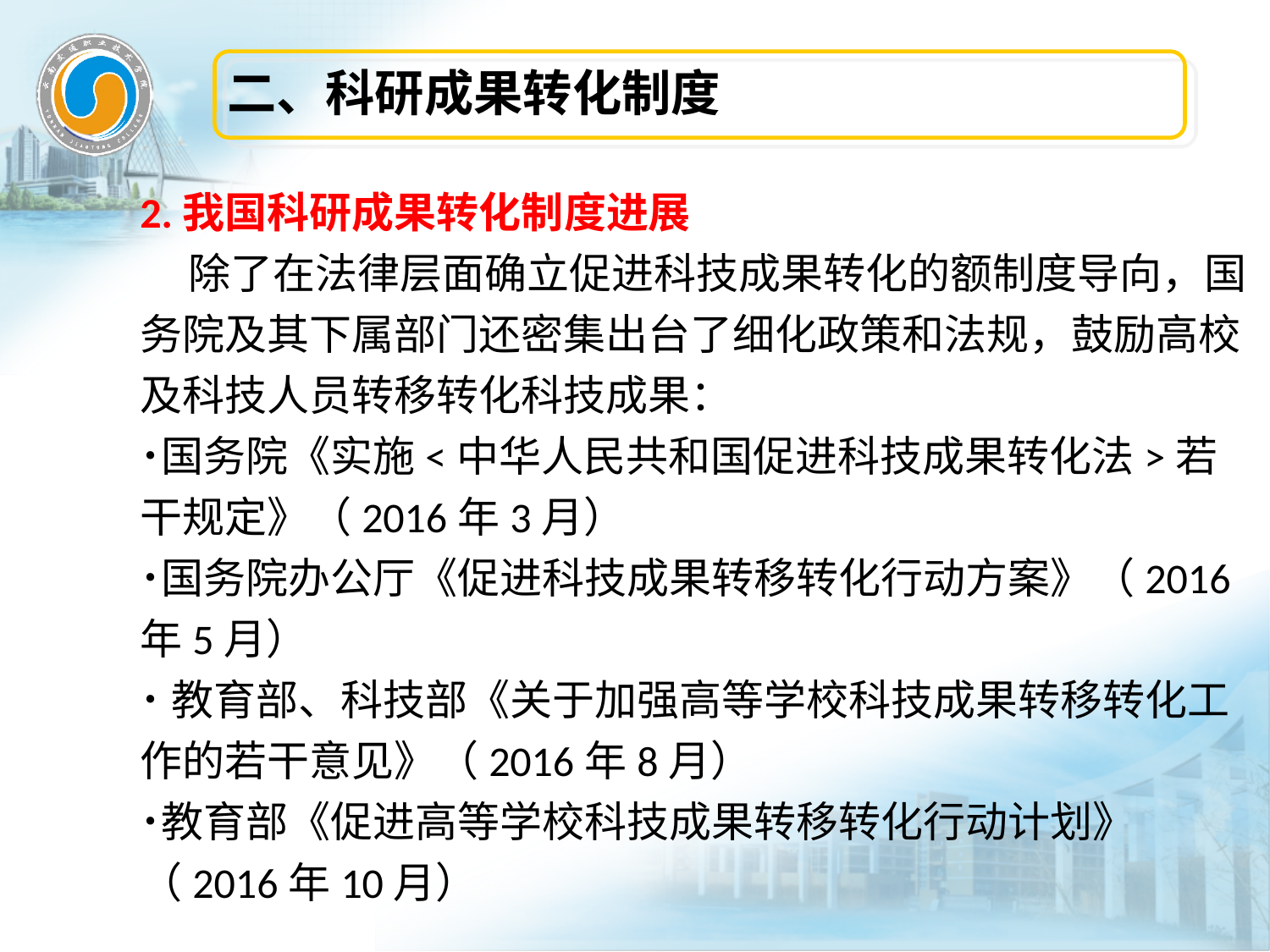

二、科研成果转化制度
2.我国科研成果转化制度进展
    除了在法律层面确立促进科技成果转化的额制度导向，国务院及其下属部门还密集出台了细化政策和法规，鼓励高校及科技人员转移转化科技成果：
˙国务院《实施<中华人民共和国促进科技成果转化法>若干规定》（2016年3月）
˙国务院办公厅《促进科技成果转移转化行动方案》（2016年5月）
˙教育部、科技部《关于加强高等学校科技成果转移转化工作的若干意见》（2016年8月）
˙教育部《促进高等学校科技成果转移转化行动计划》（2016年10月）